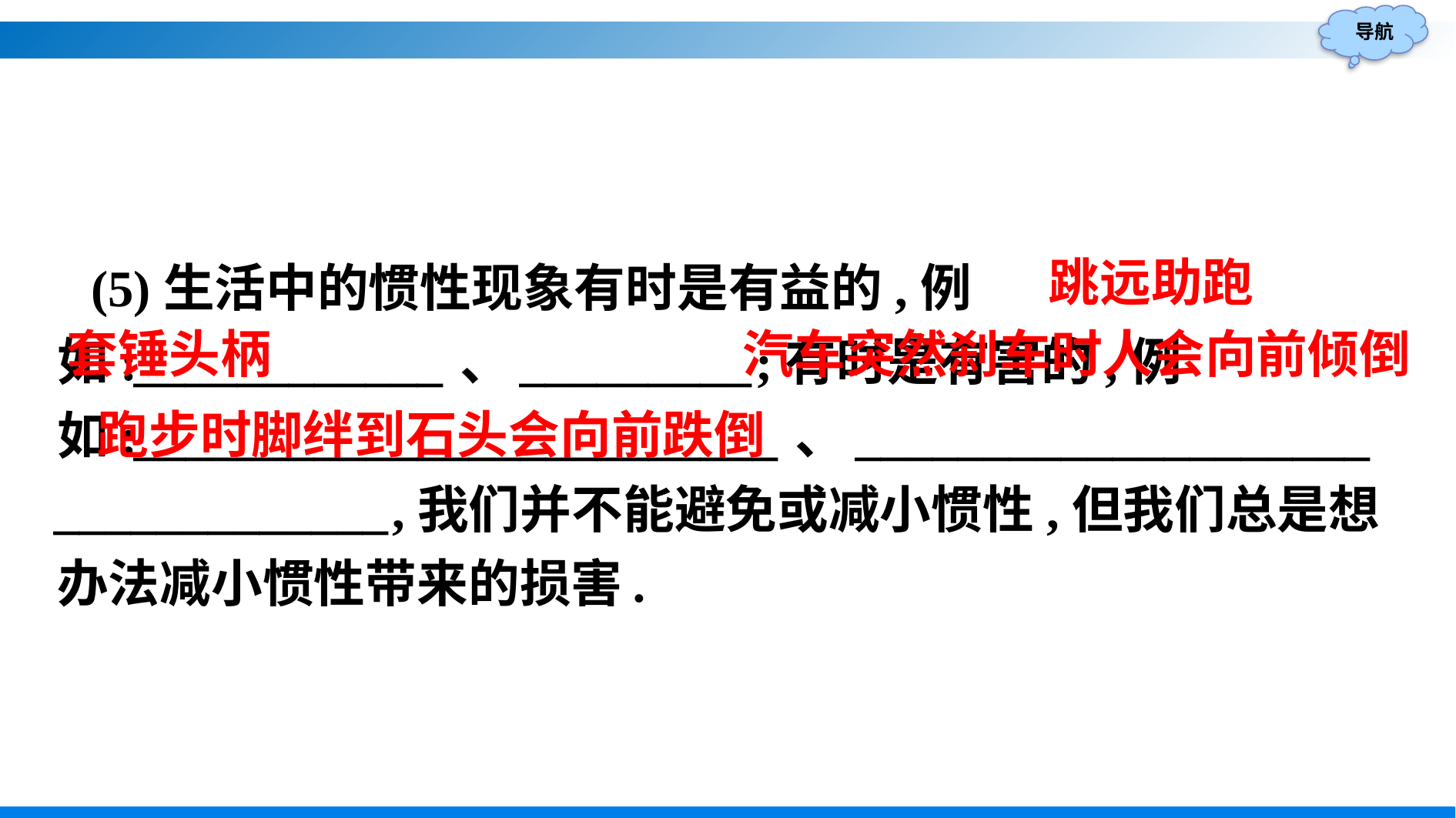

(5)生活中的惯性现象有时是有益的,例如:____________、_________;有时是有害的,例如:_________________________、_________________________________,我们并不能避免或减小惯性,但我们总是想办法减小惯性带来的损害.
跳远助跑
套锤头柄
汽车突然刹车时人会向前倾倒
跑步时脚绊到石头会向前跌倒